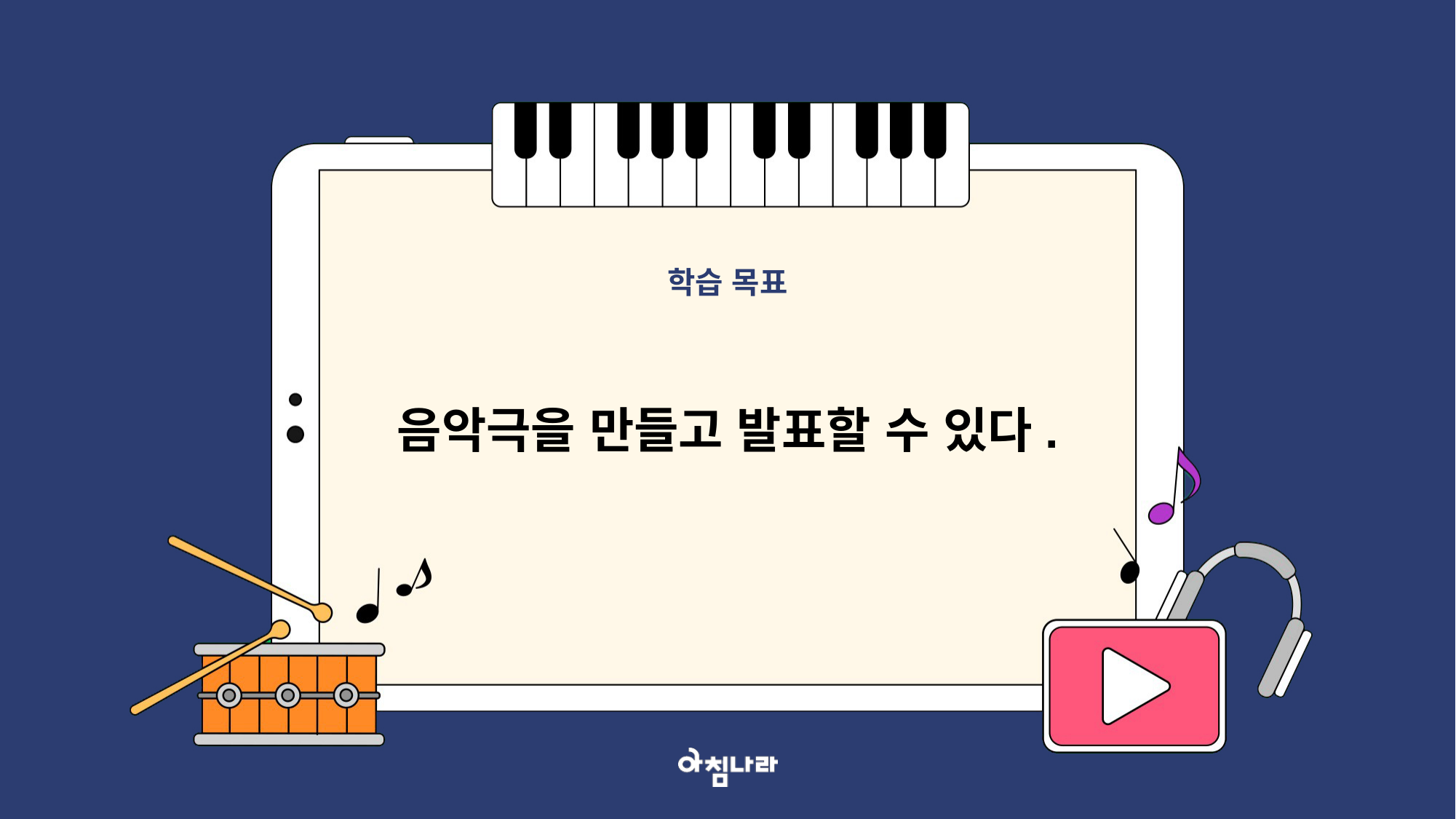

학습 목표
음악극을 만들고 발표할 수 있다.